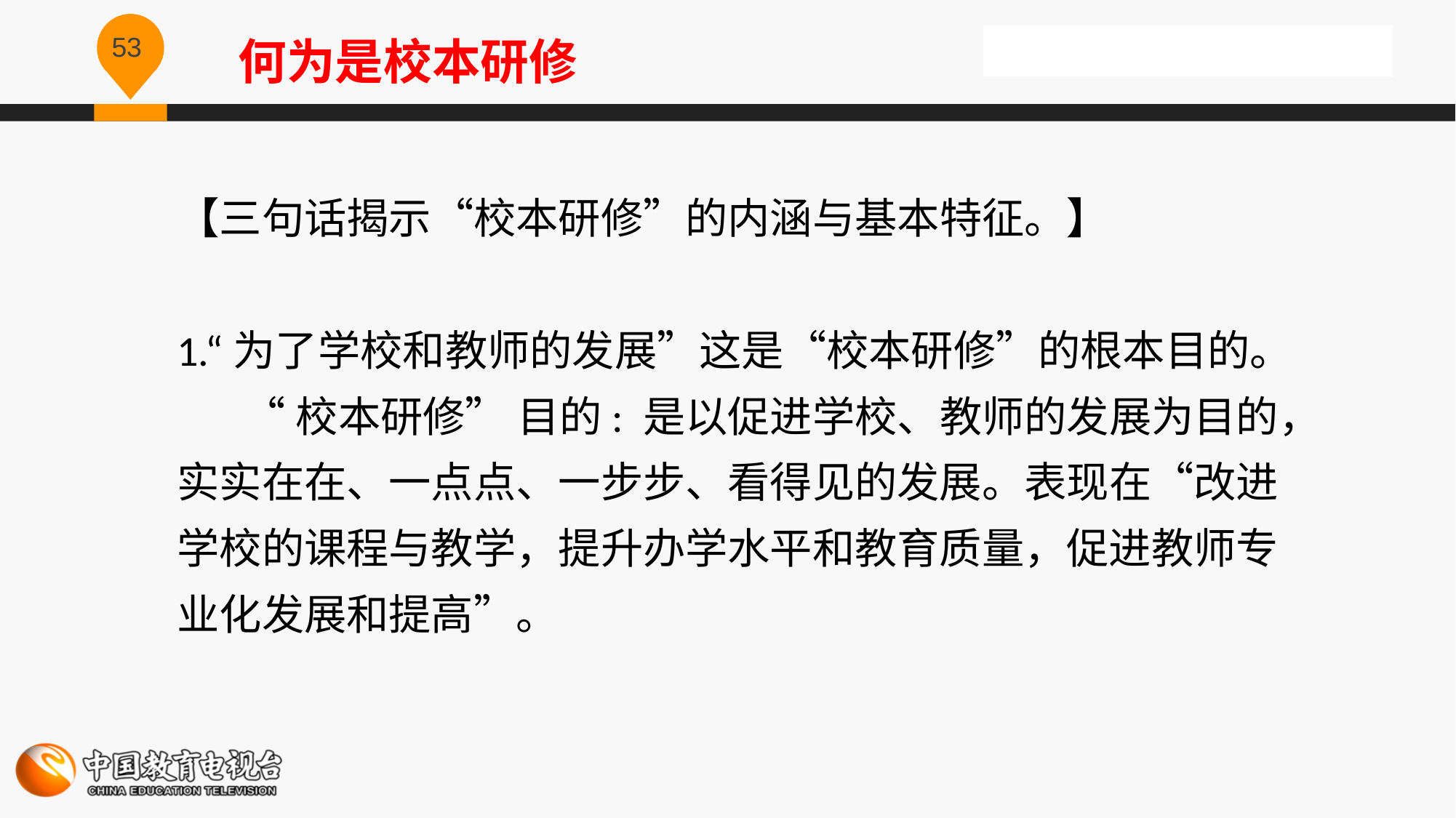

何为是校本研修
【三句话揭示“校本研修”的内涵与基本特征。】

1.“为了学校和教师的发展”这是“校本研修”的根本目的。
       “校本研修” 目的: 是以促进学校、教师的发展为目的，
实实在在、一点点、一步步、看得见的发展。表现在“改进
学校的课程与教学，提升办学水平和教育质量，促进教师专
业化发展和提高”。